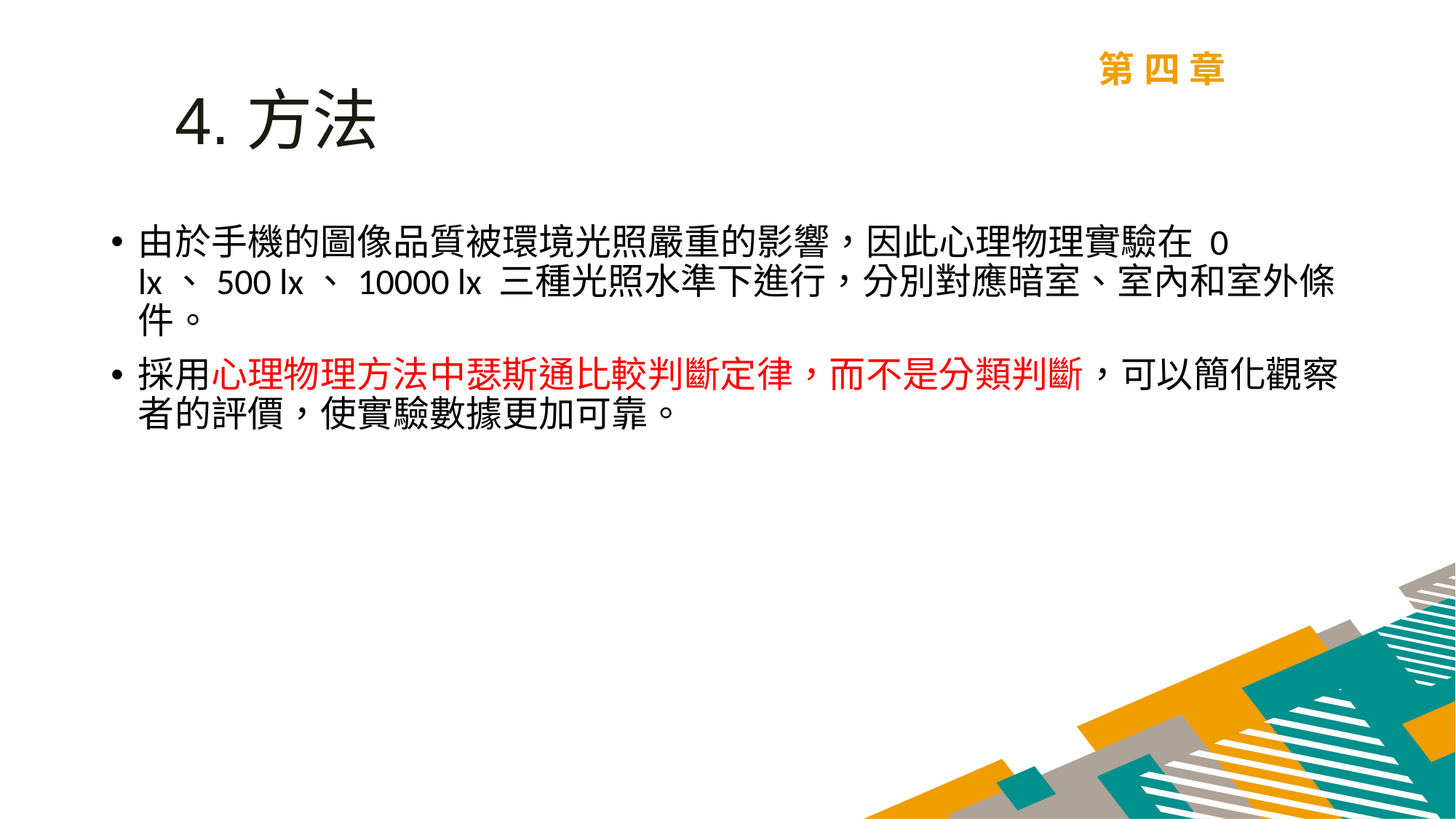

第四章
4.方法
由於手機的圖像品質被環境光照嚴重的影響，因此心理物理實驗在 0 lx、500 lx、10000 lx 三種光照水準下進行，分別對應暗室、室內和室外條件。
採用心理物理方法中瑟斯通比較判斷定律，而不是分類判斷，可以簡化觀察者的評價，使實驗數據更加可靠。